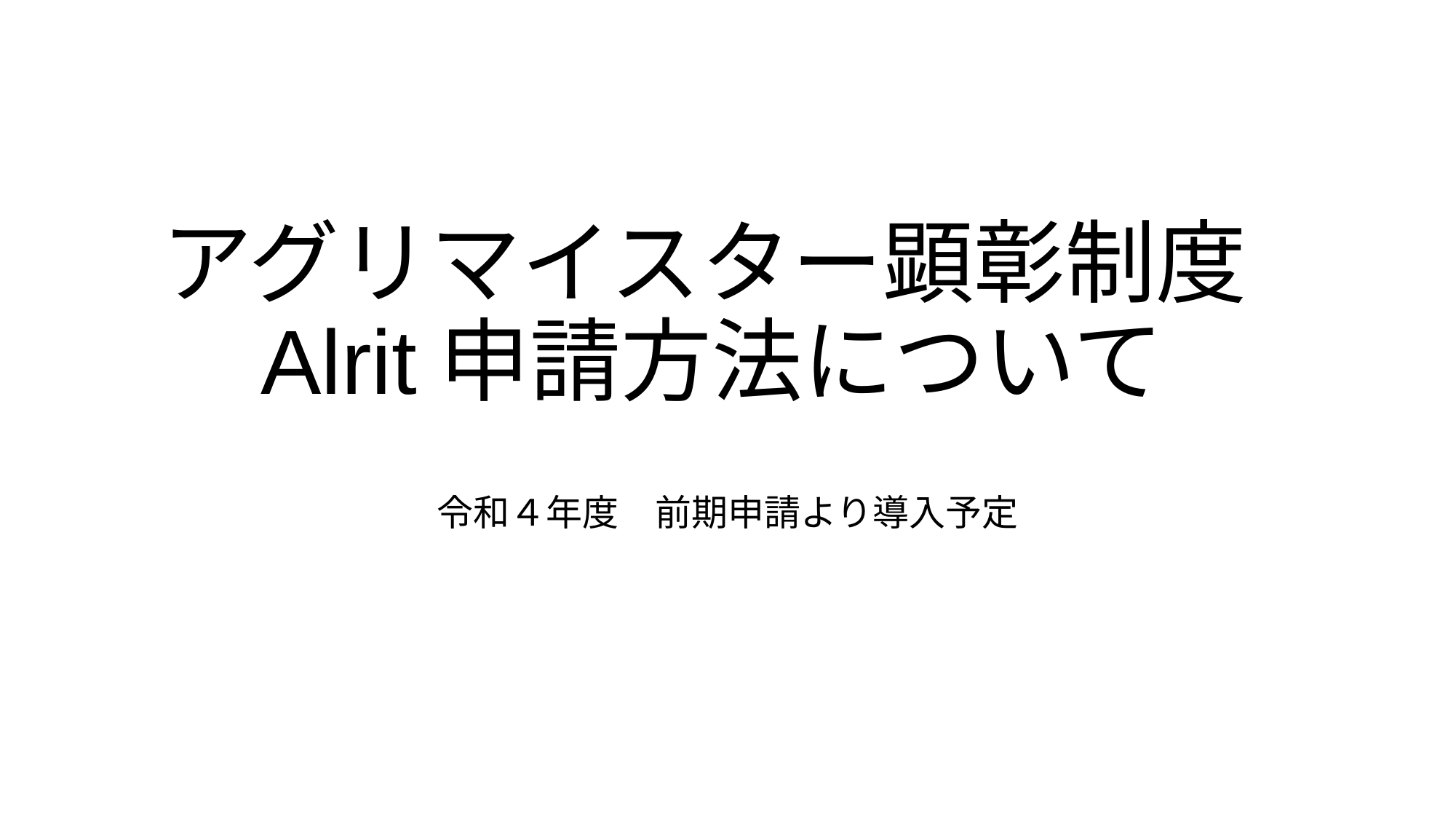

# アグリマイスター顕彰制度Alrit申請方法について

令和４年度　前期申請より導入予定